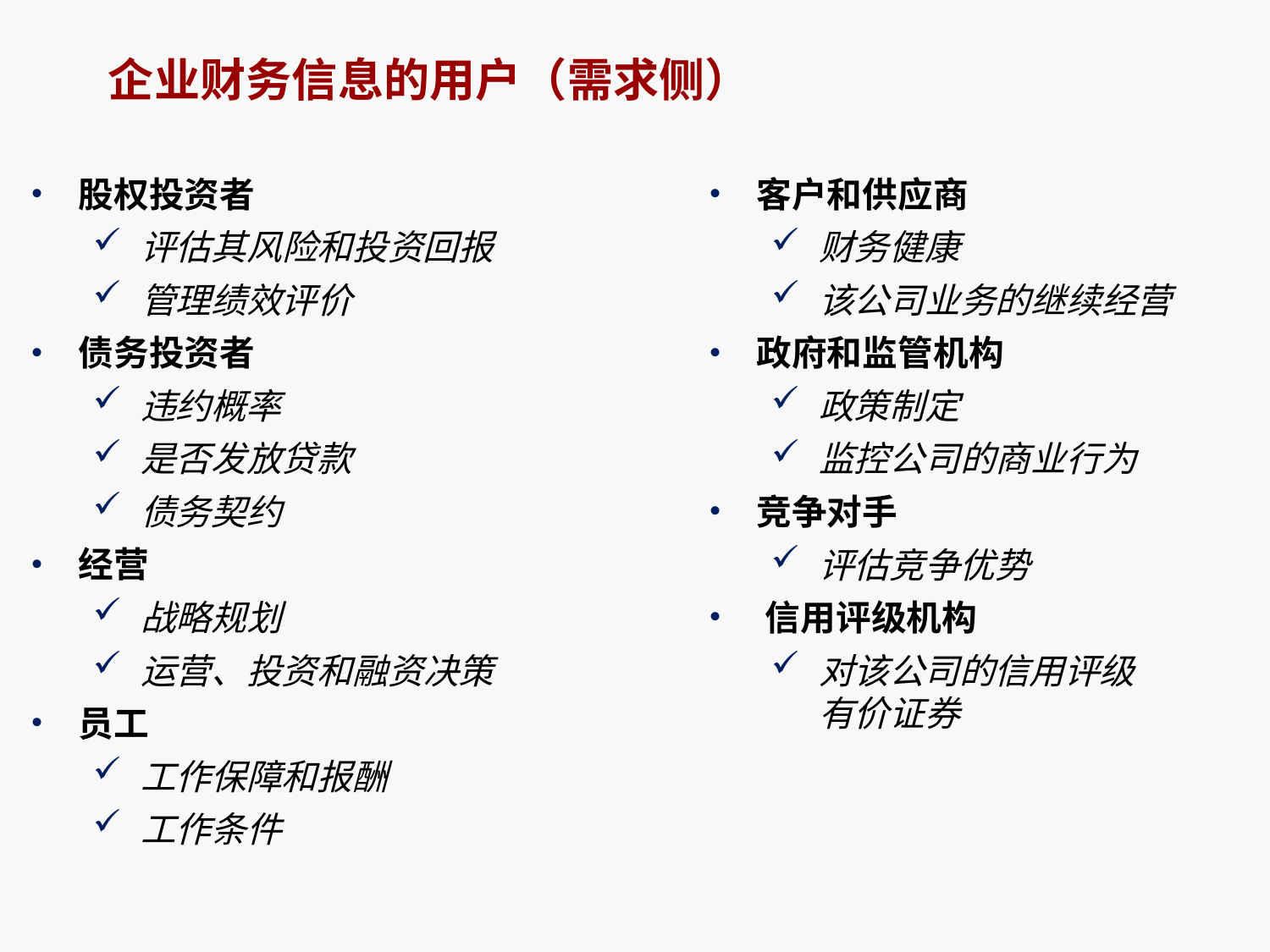

# 企业财务信息的用户（需求侧）
股权投资者
评估其风险和投资回报
管理绩效评价
债务投资者
违约概率
是否发放贷款
债务契约
经营
战略规划
运营、投资和融资决策
员工
工作保障和报酬
工作条件
客户和供应商
财务健康
该公司业务的继续经营
政府和监管机构
政策制定
监控公司的商业行为
竞争对手
评估竞争优势
信用评级机构
对该公司的信用评级
有价证券